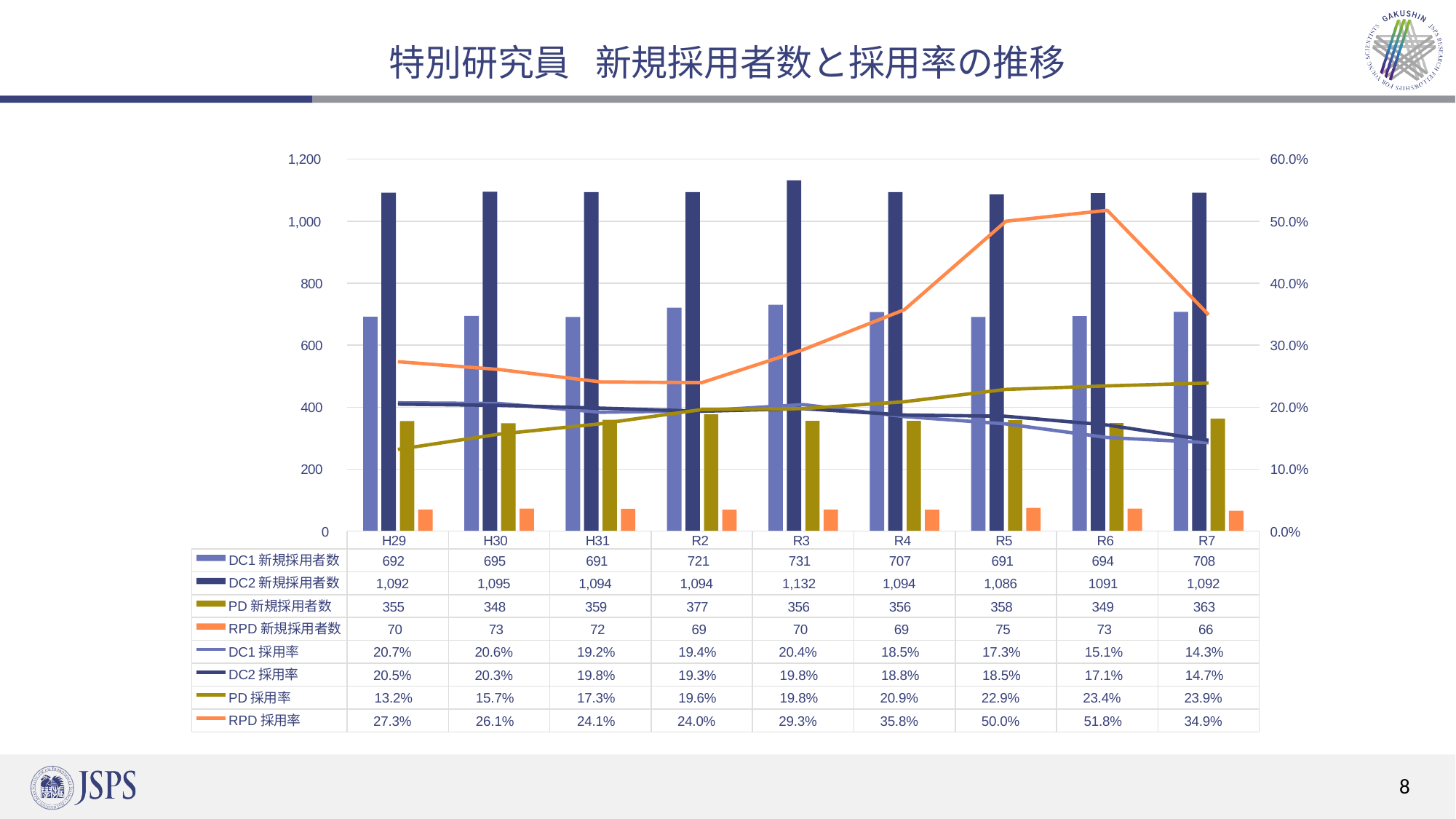

# 特別研究員
新規採用者数と採用率の推移
1,200
60.0%

1,000
50.0%
800
40.0%
600
30.0%
400
20.0%
200
10.0%
0
0.0%
H29
H30
H31
R2
R3
R4
R5
R6
R7

DC1新規採用者数
692
695
691
721
731
707
691
694
708

DC2新規採用者数
1,092
1,095
1,094
1,094
1,132
1,094
1,086
1091
1,092

PD新規採用者数
355
348
359
377
356
356
358
349
363

RPD新規採用者数
70
73
72
69
70
69
75
73
66

DC1採用率
20.7%
20.6%
19.2%
19.4%
20.4%
18.5%
17.3%
15.1%
14.3%

DC2採用率
20.5%
20.3%
19.8%
19.3%
19.8%
18.8%
18.5%
17.1%
14.7%

PD採用率
13.2%
15.7%
17.3%
19.6%
19.8%
20.9%
22.9%
23.4%
23.9%

RPD採用率
27.3%
26.1%
24.1%
24.0%
29.3%
35.8%
50.0%
51.8%
34.9%
8